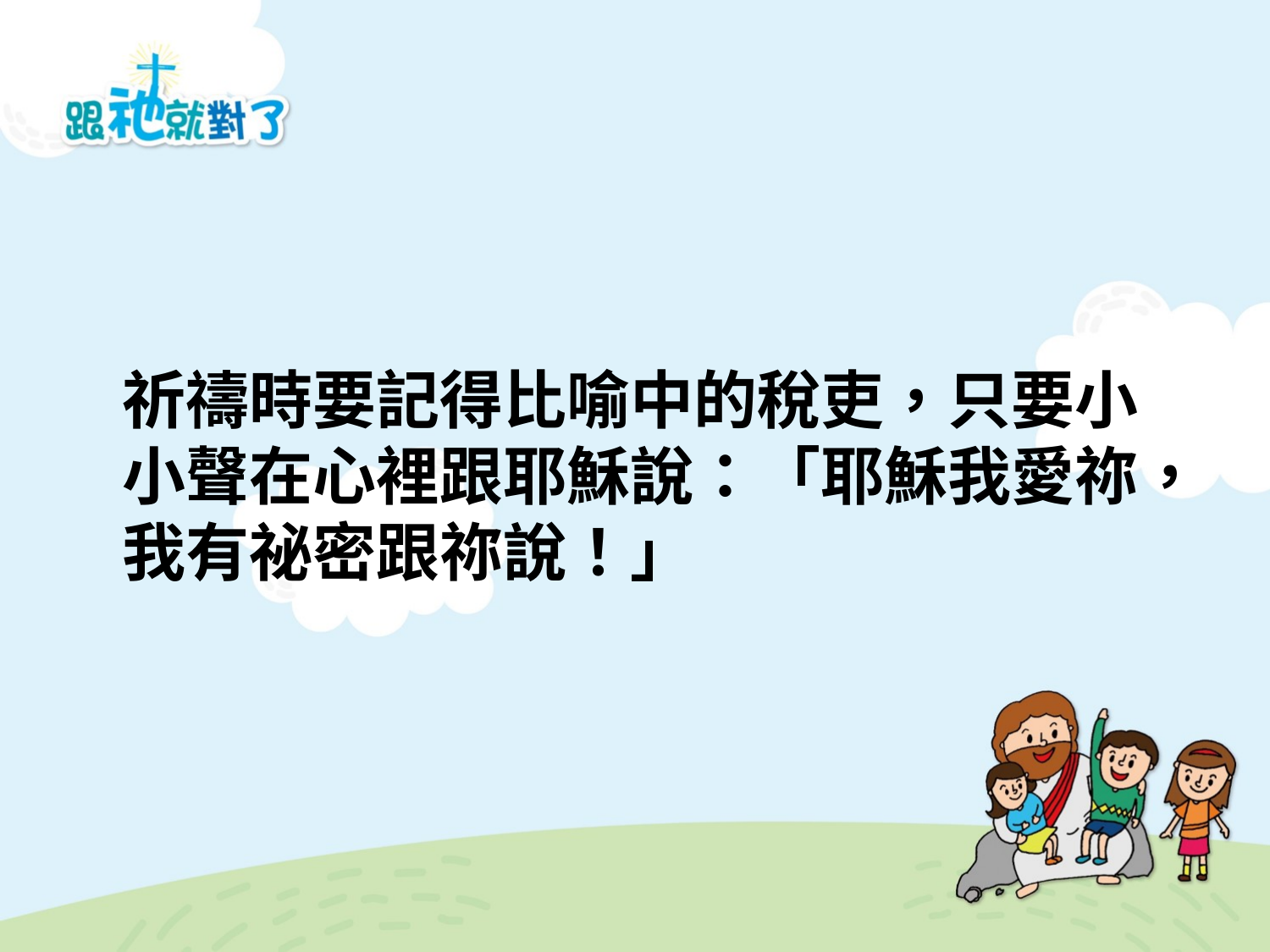

祈禱時要記得比喻中的稅吏，只要小小聲在心裡跟耶穌說：「耶穌我愛祢，我有祕密跟祢說！」